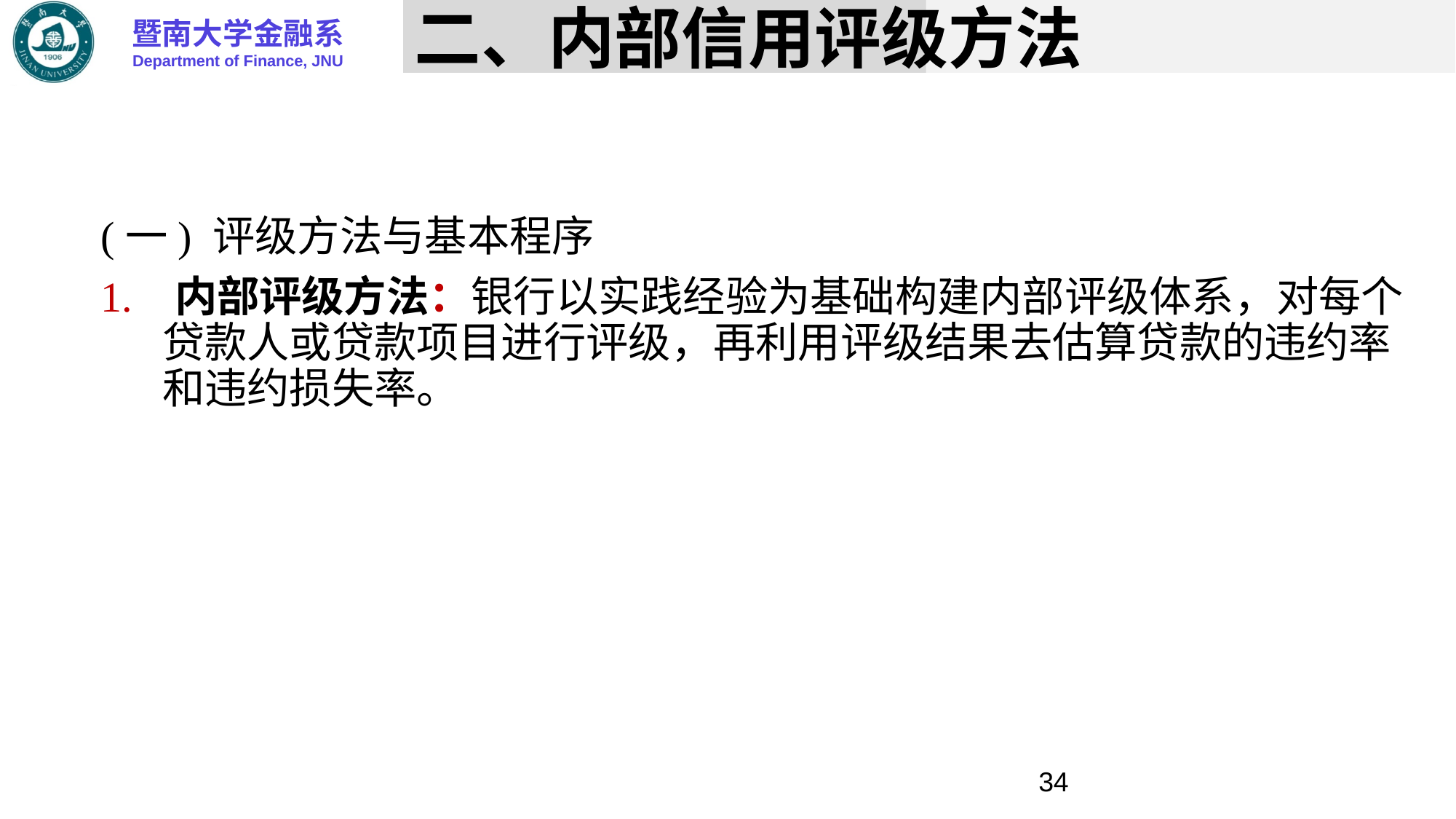

# 二、内部信用评级方法
(一) 评级方法与基本程序
1.   内部评级方法：银行以实践经验为基础构建内部评级体系，对每个贷款人或贷款项目进行评级，再利用评级结果去估算贷款的违约率和违约损失率。

34